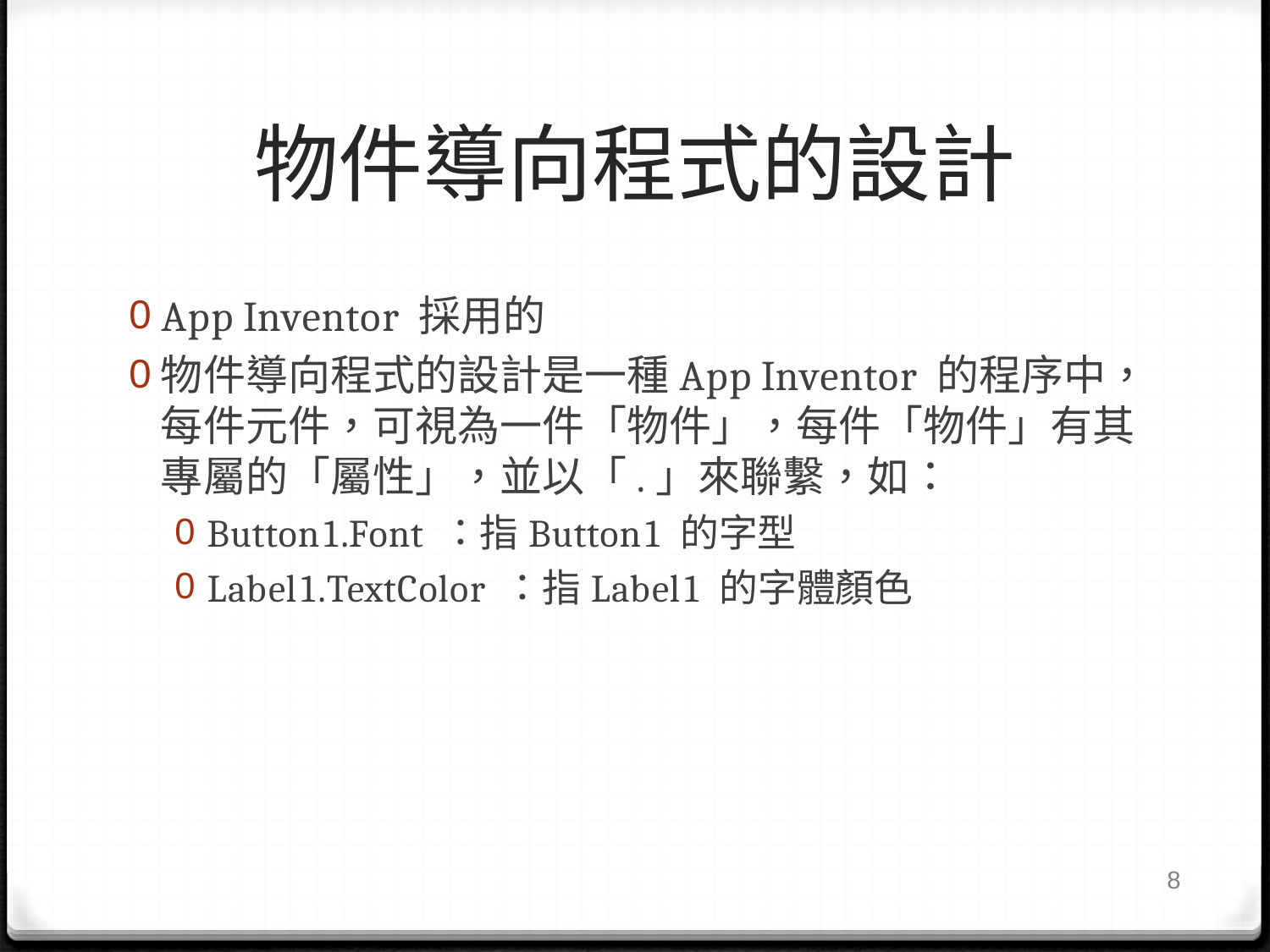

# 物件導向程式的設計
App Inventor 採用的
物件導向程式的設計是一種App Inventor 的程序中，每件元件，可視為一件「物件」，每件「物件」有其專屬的「屬性」，並以「.」來聯繫，如：
Button1.Font ：指Button1 的字型
Label1.TextColor ：指Label1 的字體顏色

8